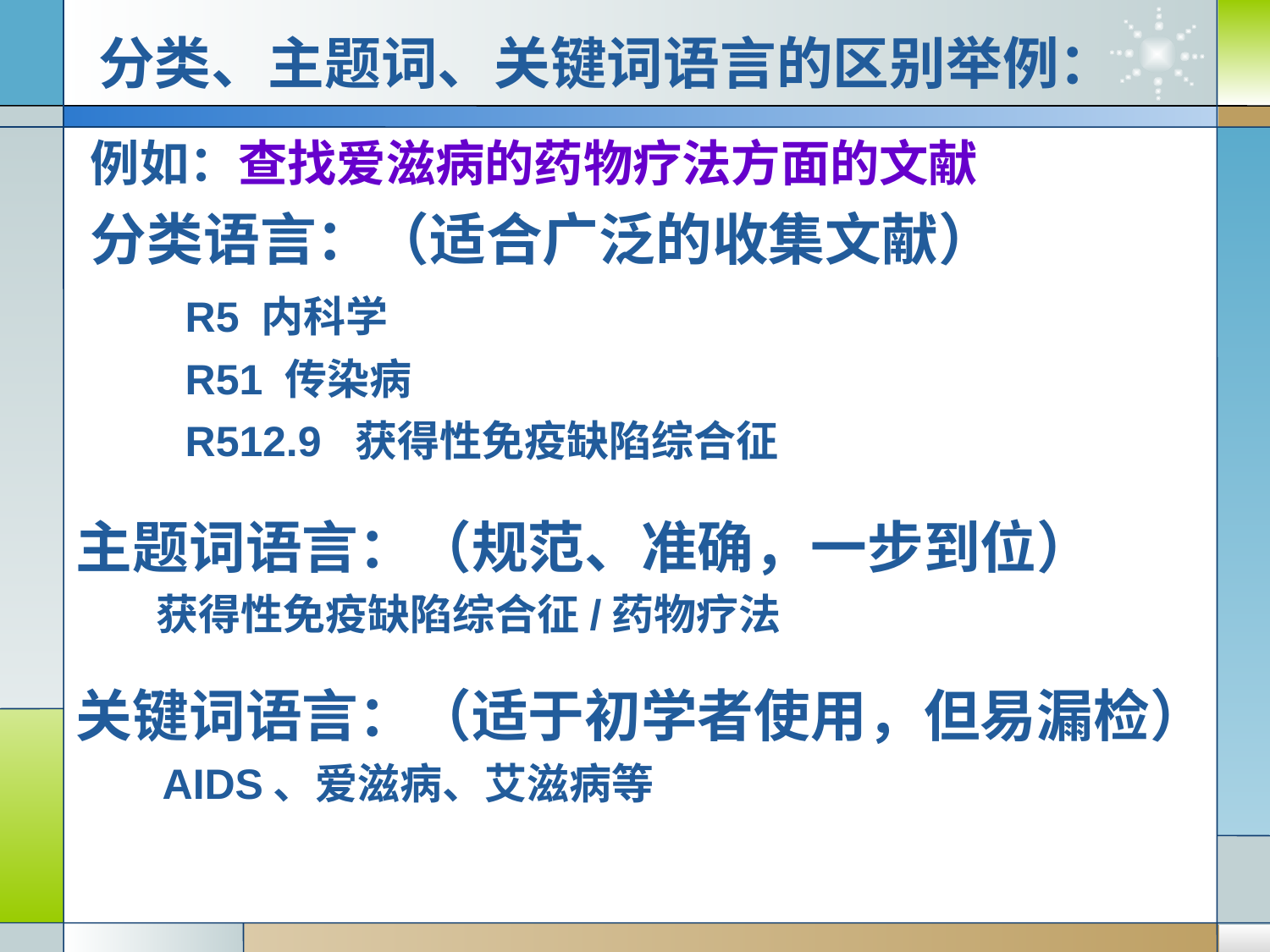

分类、主题词、关键词语言的区别举例：
例如：查找爱滋病的药物疗法方面的文献
分类语言：（适合广泛的收集文献）
        R5 内科学
        R51 传染病
        R512.9  获得性免疫缺陷综合征
主题词语言：（规范、准确，一步到位）
        获得性免疫缺陷综合征/药物疗法
关键词语言：（适于初学者使用，但易漏检）
        AIDS、爱滋病、艾滋病等